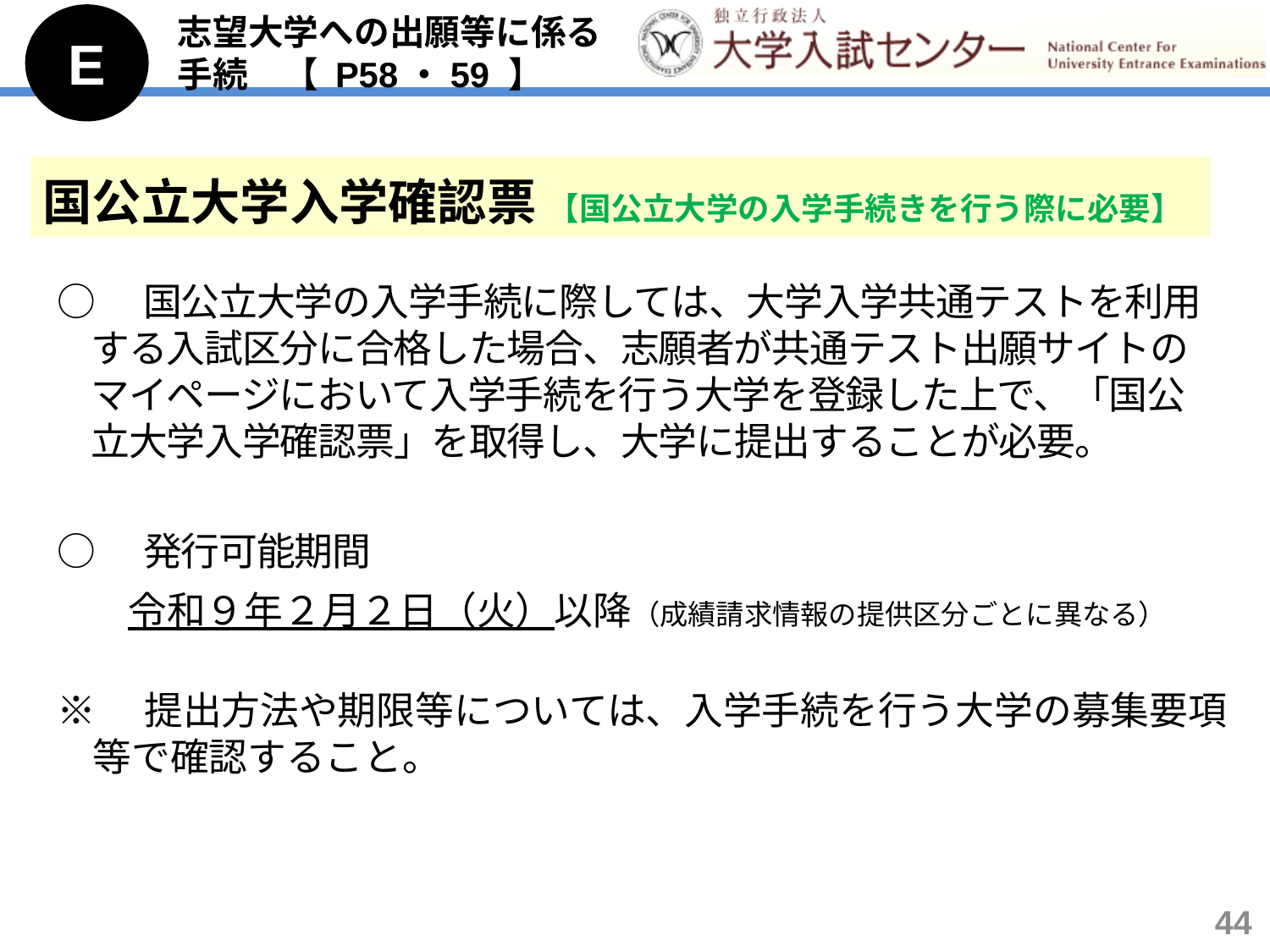

E
志望大学への出願等に係る
手続　【 P58・59 】
国公立大学入学確認票 【国公立大学の入学手続きを行う際に必要】
○　国公立大学の入学手続に際しては、大学入学共通テストを利用
   する入試区分に合格した場合、志願者が共通テスト出願サイトの
   マイページにおいて入学手続を行う大学を登録した上で、「国公
   立大学入学確認票」を取得し、大学に提出することが必要。
○　発行可能期間
　   令和９年２月２日（火）以降（成績請求情報の提供区分ごとに異なる）
※　提出方法や期限等については、入学手続を行う大学の募集要項
   等で確認すること。
44